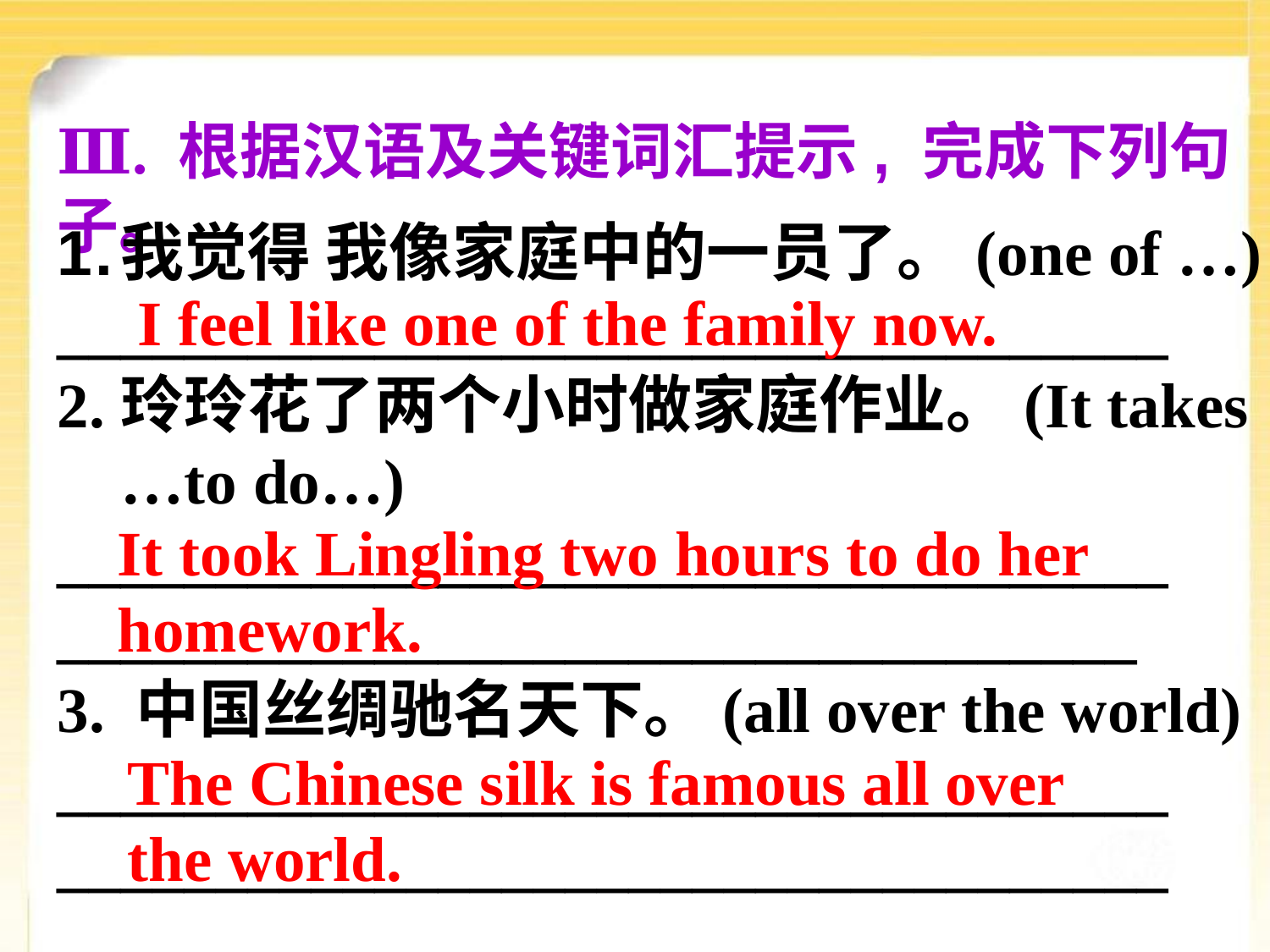

Ⅲ. 根据汉语及关键词汇提示, 完成下列句子。
我觉得 我像家庭中的一员了。(one of …)
___________________________________
2.玲玲花了两个小时做家庭作业。(It takes …to do…)
___________________________________
__________________________________
3. 中国丝绸驰名天下。(all over the world)
___________________________________
___________________________________
I feel like one of the family now.
It took Lingling two hours to do her homework.
The Chinese silk is famous all over the world.